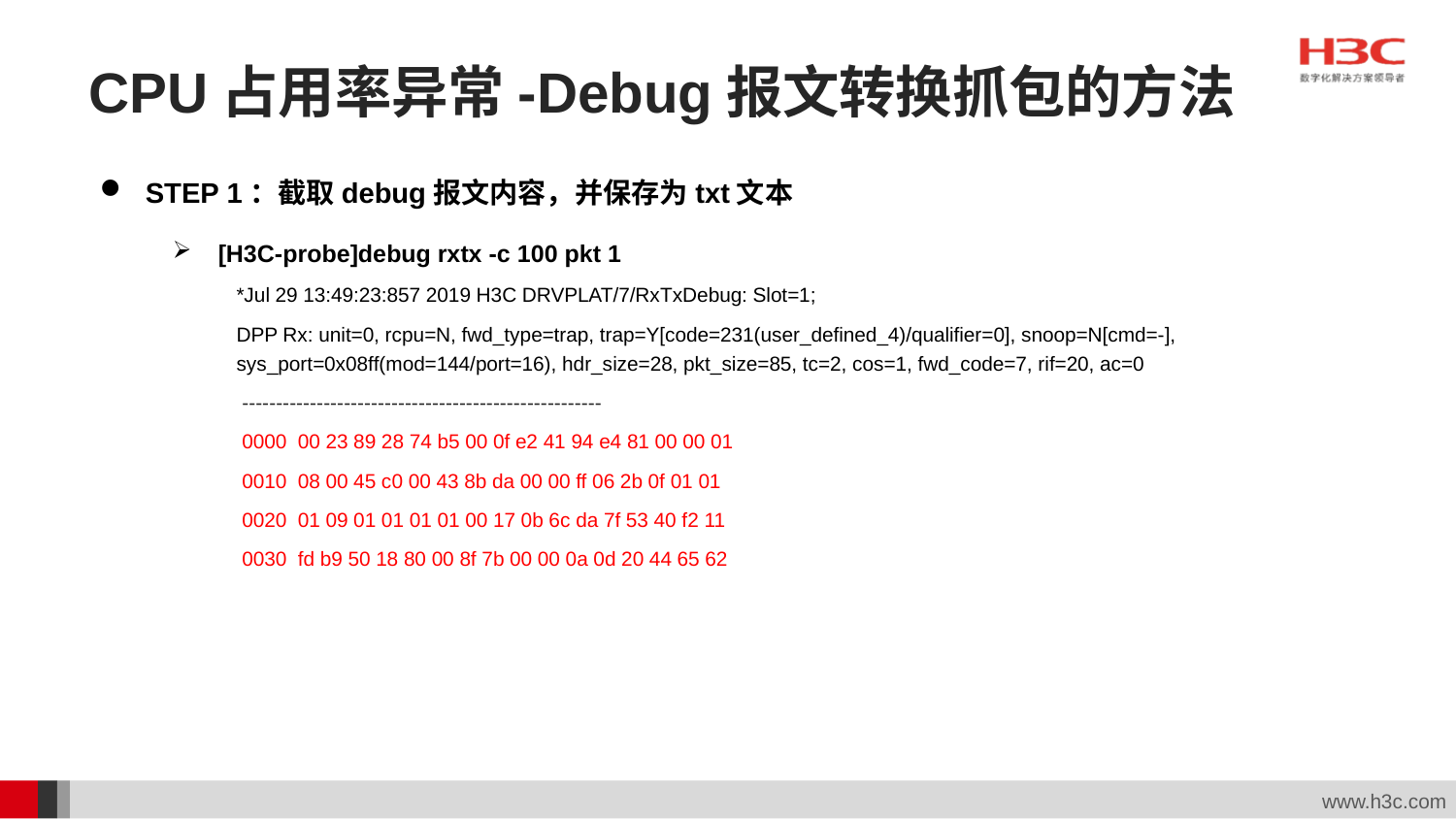

# CPU占用率异常-Debug报文转换抓包的方法
STEP 1：截取debug报文内容，并保存为txt文本
[H3C-probe]debug rxtx -c 100 pkt 1
*Jul 29 13:49:23:857 2019 H3C DRVPLAT/7/RxTxDebug: Slot=1;
DPP Rx: unit=0, rcpu=N, fwd_type=trap, trap=Y[code=231(user_defined_4)/qualifier=0], snoop=N[cmd=-], sys_port=0x08ff(mod=144/port=16), hdr_size=28, pkt_size=85, tc=2, cos=1, fwd_code=7, rif=20, ac=0
 -----------------------------------------------------
 0000  00 23 89 28 74 b5 00 0f e2 41 94 e4 81 00 00 01
 0010  08 00 45 c0 00 43 8b da 00 00 ff 06 2b 0f 01 01
 0020  01 09 01 01 01 01 00 17 0b 6c da 7f 53 40 f2 11
 0030  fd b9 50 18 80 00 8f 7b 00 00 0a 0d 20 44 65 62